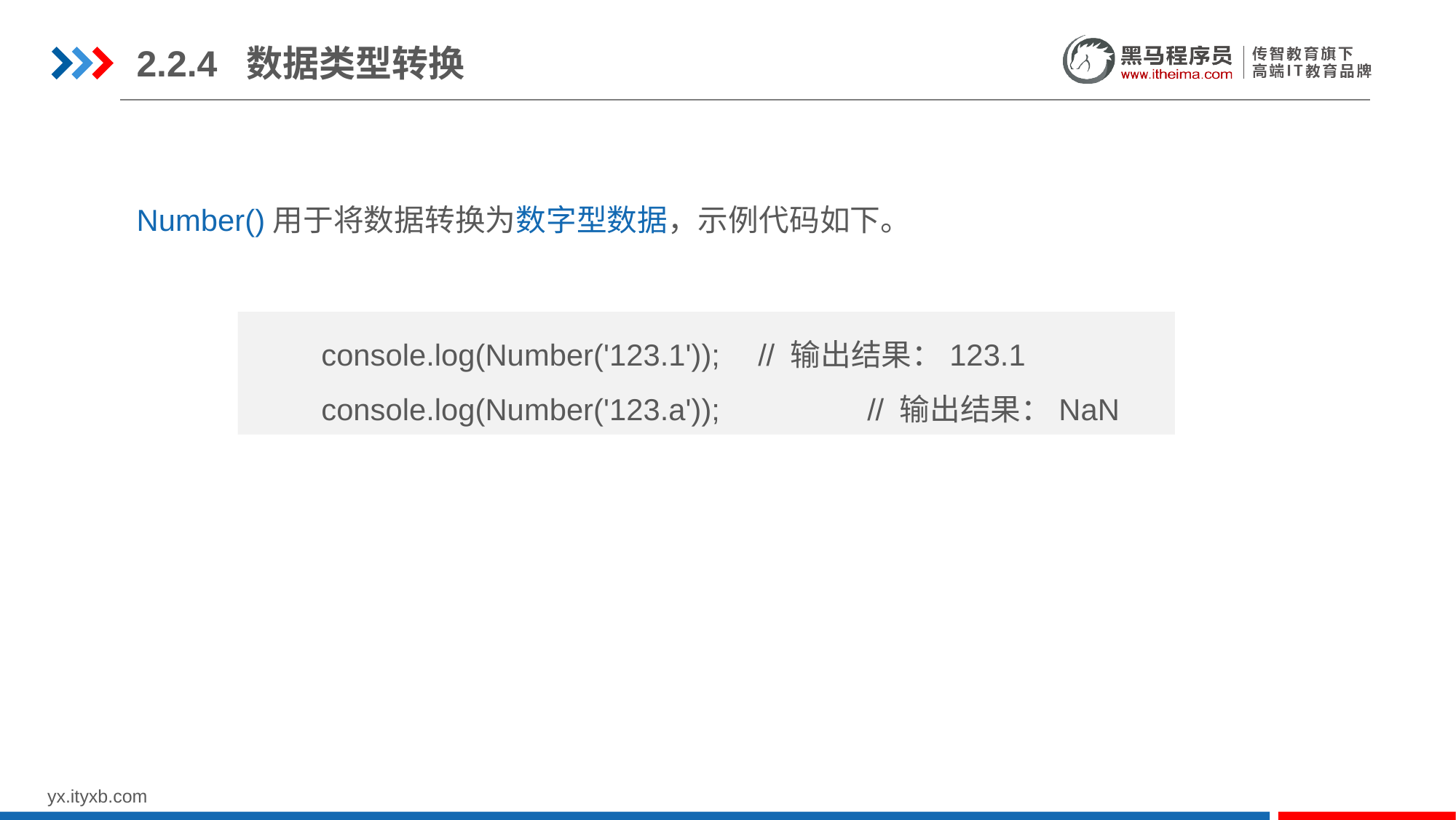

2.2.4  数据类型转换
Number()用于将数据转换为数字型数据，示例代码如下。
console.log(Number('123.1'));    	// 输出结果：123.1
console.log(Number('123.a'));     	// 输出结果：NaN